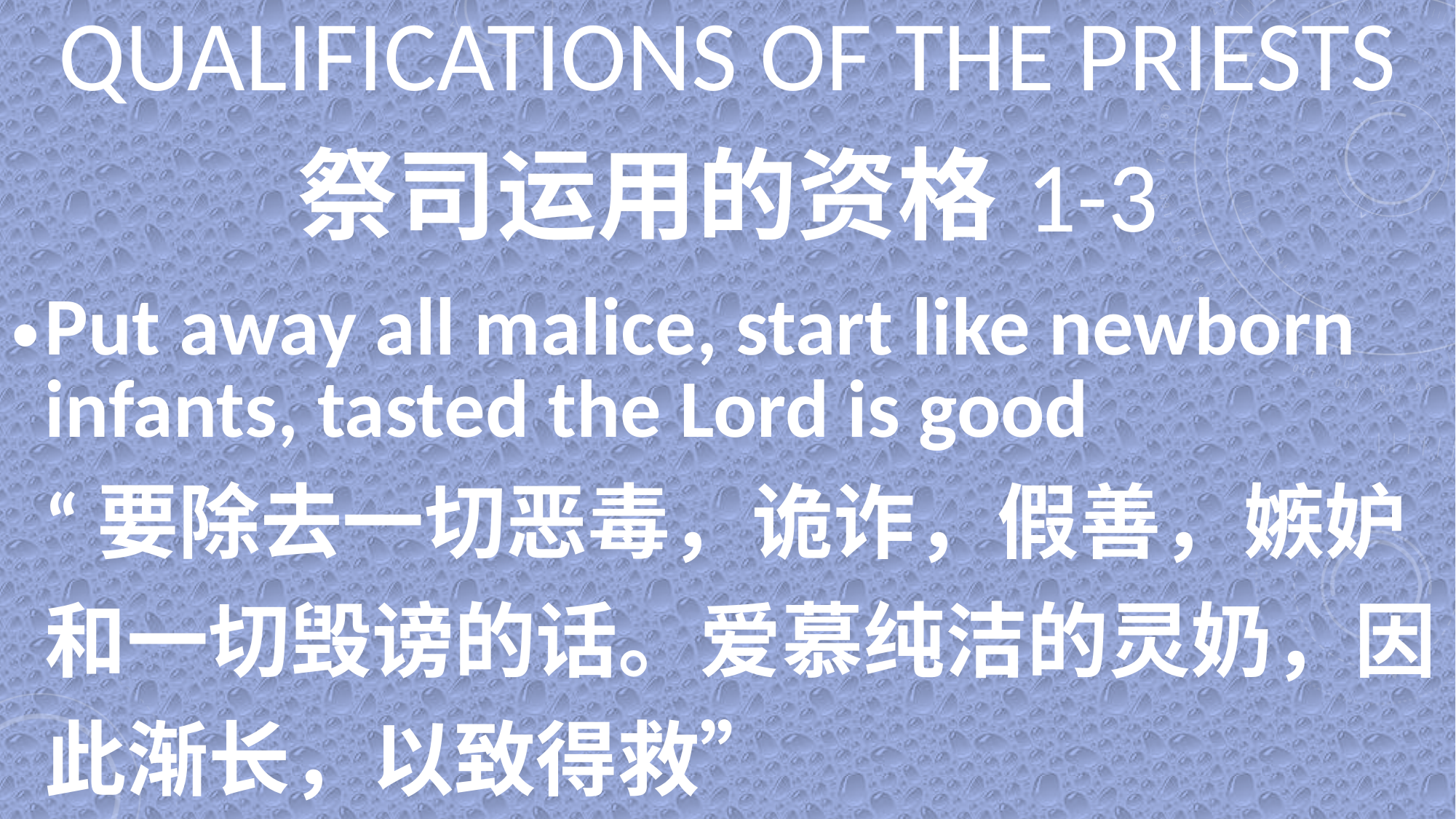

# QUALIFICATIONS OF THE PRIESTS 祭司运用的资格1-3
Put away all malice, start like newborn infants, tasted the Lord is good                    “要除去一切恶毒，诡诈，假善，嫉妒和一切毁谤的话。爱慕纯洁的灵奶，因此渐长，以致得救”